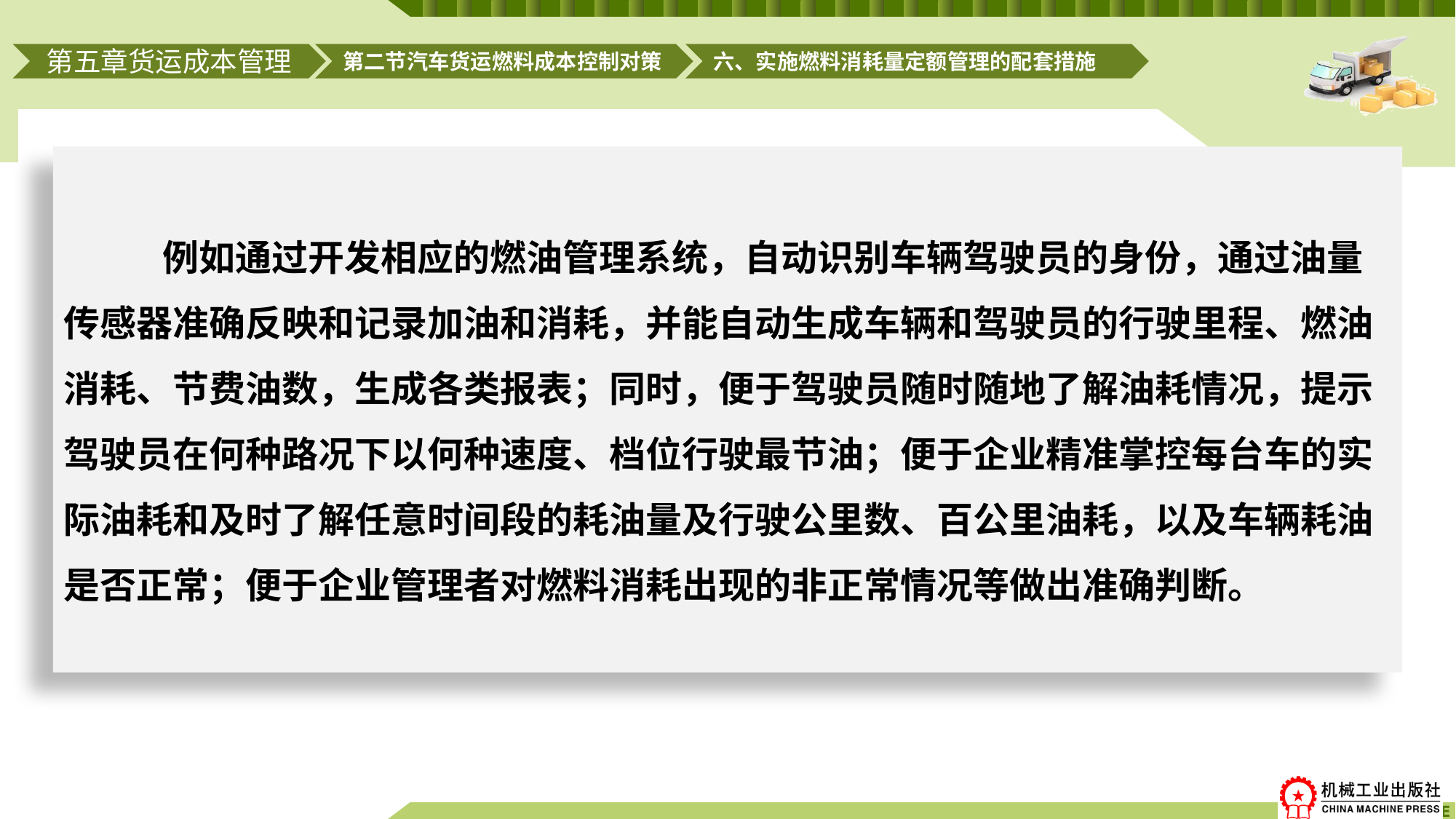

第二节汽车货运燃料成本控制对策
六、实施燃料消耗量定额管理的配套措施
第五章货运成本管理
# 例如通过开发相应的燃油管理系统，自动识别车辆驾驶员的身份，通过油量传感器准确反映和记录加油和消耗，并能自动生成车辆和驾驶员的行驶里程、燃油消耗、节费油数，生成各类报表；同时，便于驾驶员随时随地了解油耗情况，提示驾驶员在何种路况下以何种速度、档位行驶最节油；便于企业精准掌控每台车的实际油耗和及时了解任意时间段的耗油量及行驶公里数、百公里油耗，以及车辆耗油是否正常；便于企业管理者对燃料消耗出现的非正常情况等做出准确判断。